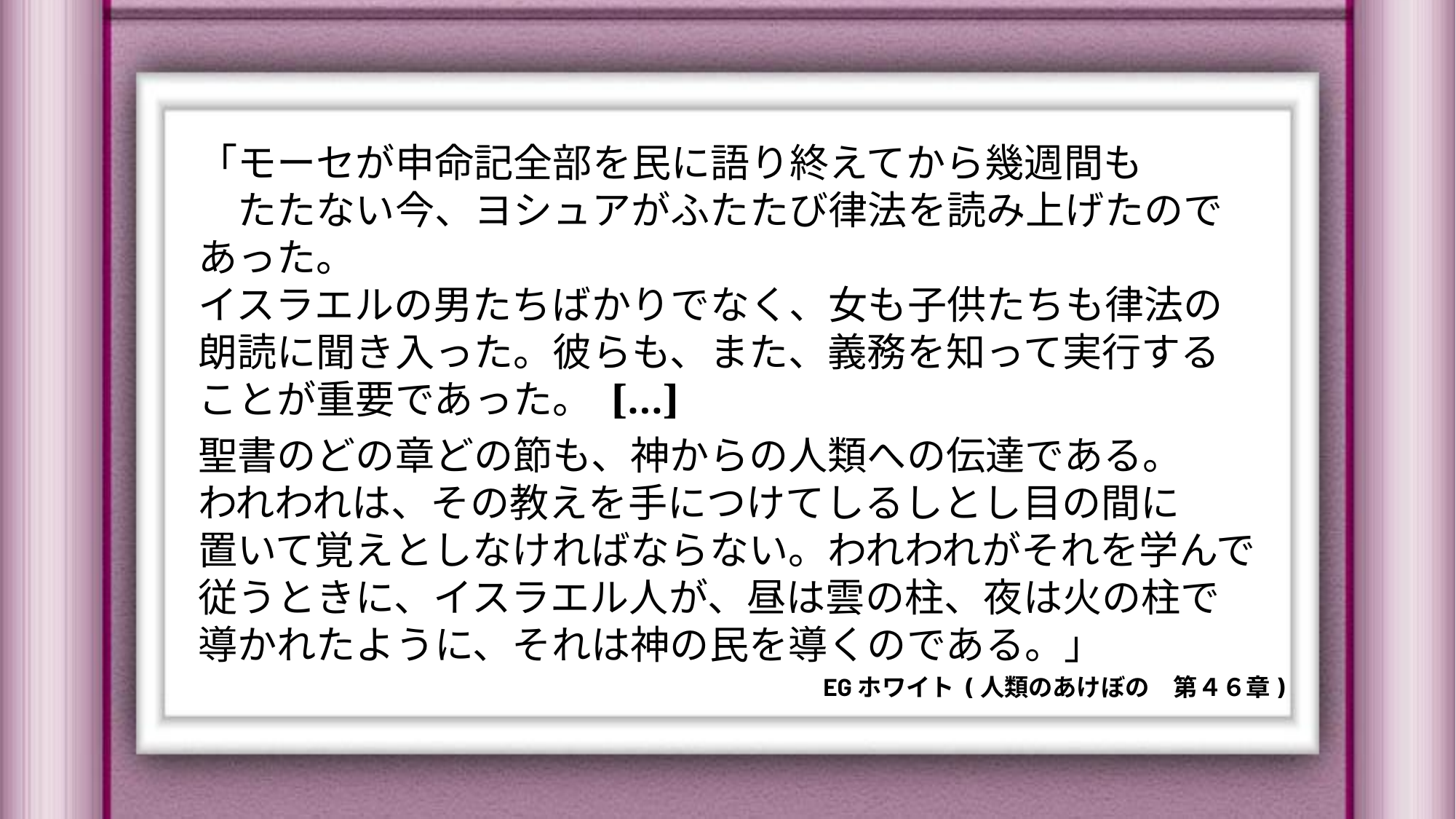

「モーセが申命記全部を民に語り終えてから幾週間も　　　たたない今、ヨシュアがふたたび律法を読み上げたのであった。
イスラエルの男たちばかりでなく、女も子供たちも律法の朗読に聞き入った。彼らも、また、義務を知って実行することが重要であった。 […]
聖書のどの章どの節も、神からの人類への伝達である。　われわれは、その教えを手につけてしるしとし目の間に　置いて覚えとしなければならない。われわれがそれを学んで従うときに、イスラエル人が、昼は雲の柱、夜は火の柱で導かれたように、それは神の民を導くのである。」
EGホワイト (人類のあけぼの　第４６章)